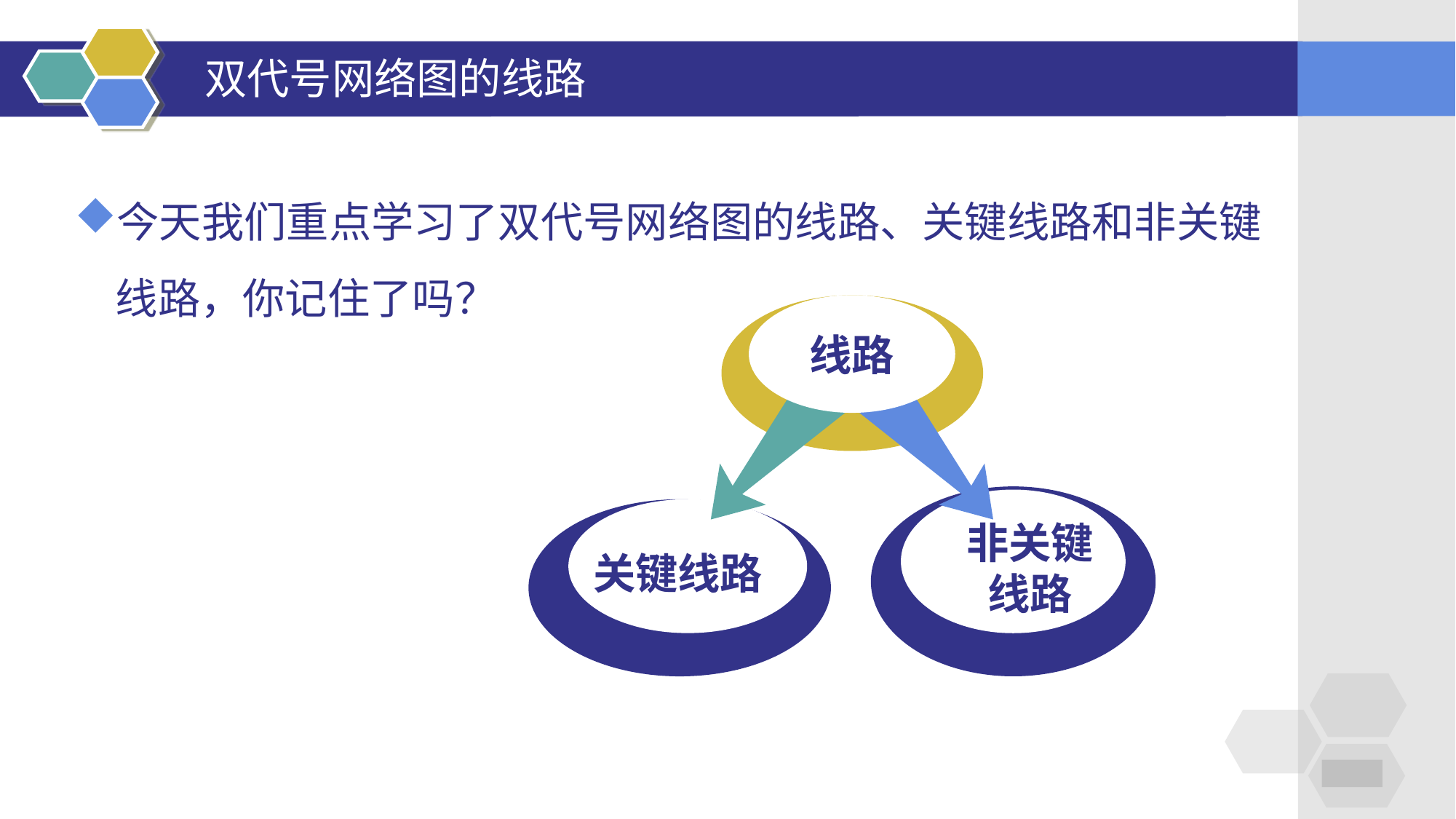

# 双代号网络图的线路
今天我们重点学习了双代号网络图的线路、关键线路和非关键线路，你记住了吗？

线路

非关键
线路

关键线路
7